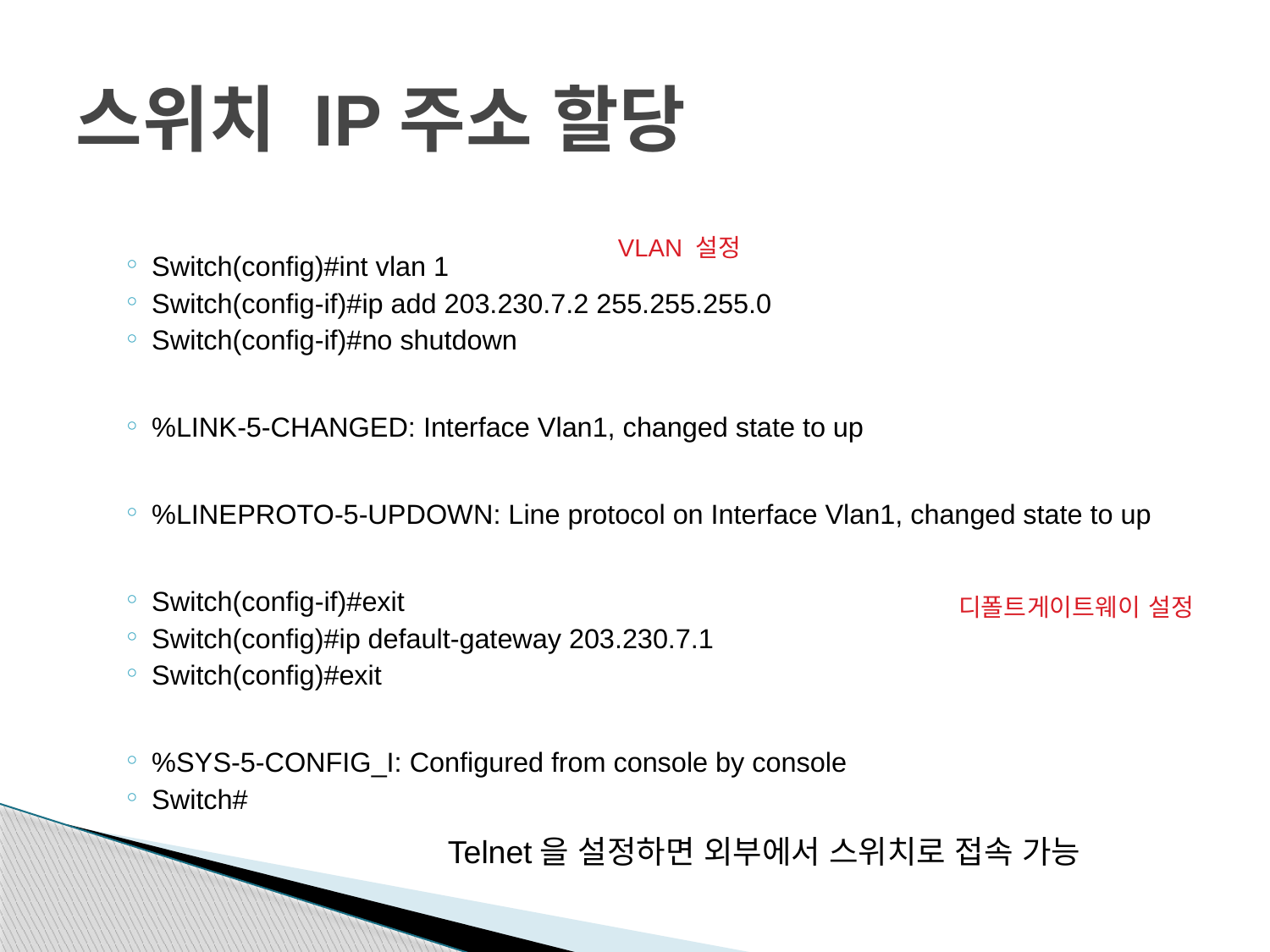

# 스위치 IP주소 할당

Switch(config)#int vlan 1
Switch(config-if)#ip add 203.230.7.2 255.255.255.0
Switch(config-if)#no shutdown

%LINK-5-CHANGED: Interface Vlan1, changed state to up

%LINEPROTO-5-UPDOWN: Line protocol on Interface Vlan1, changed state to up

Switch(config-if)#exit
Switch(config)#ip default-gateway 203.230.7.1
Switch(config)#exit

%SYS-5-CONFIG_I: Configured from console by console
Switch#
VLAN 설정
디폴트게이트웨이 설정
Telnet을 설정하면 외부에서 스위치로 접속 가능